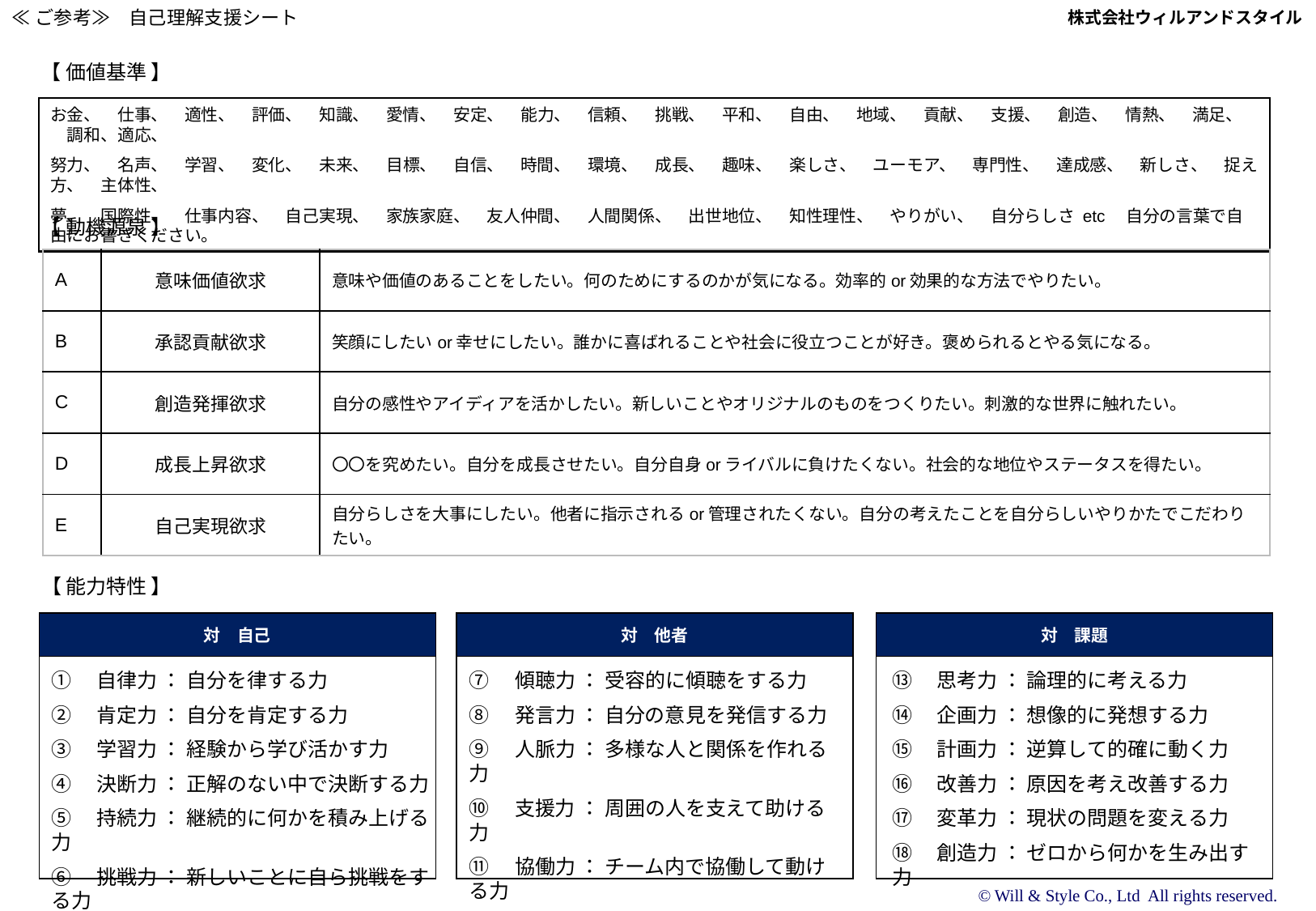

≪ご参考≫　自己理解支援シート
株式会社ウィルアンドスタイル
【 価値基準 】
お金、　仕事、　適性、　評価、　知識、　愛情、　安定、　能力、　信頼、　挑戦、　平和、　自由、　地域、　貢献、　支援、　創造、　情熱、　満足、　調和、適応、
努力、　名声、　学習、　変化、　未来、　目標、　自信、　時間、　環境、　成長、　趣味、　楽しさ、　ユーモア、　専門性、　達成感、　新しさ、　捉え方、　主体性、
夢、　国際性、　仕事内容、　自己実現、　家族家庭、　友人仲間、　人間関係、　出世地位、　知性理性、　やりがい、　自分らしさ etc　自分の言葉で自由にお書きください。
【 動機源泉 】
| A | 意味価値欲求 | 意味や価値のあることをしたい。何のためにするのかが気になる。効率的or効果的な方法でやりたい。 |
| --- | --- | --- |
| B | 承認貢献欲求 | 笑顔にしたいor幸せにしたい。誰かに喜ばれることや社会に役立つことが好き。褒められるとやる気になる。 |
| C | 創造発揮欲求 | 自分の感性やアイディアを活かしたい。新しいことやオリジナルのものをつくりたい。刺激的な世界に触れたい。 |
| D | 成長上昇欲求 | 〇〇を究めたい。自分を成長させたい。自分自身orライバルに負けたくない。社会的な地位やステータスを得たい。 |
| E | 自己実現欲求 | 自分らしさを大事にしたい。他者に指示されるor管理されたくない。自分の考えたことを自分らしいやりかたでこだわりたい。 |
【 能力特性 】

対　自己

対　他者

対　課題
①　自律力 ： 自分を律する力
②　肯定力 ： 自分を肯定する力
③　学習力 ： 経験から学び活かす力
④　決断力 ： 正解のない中で決断する力
⑤　持続力 ： 継続的に何かを積み上げる力
⑥　挑戦力 ： 新しいことに自ら挑戦をする力
⑦　傾聴力 ： 受容的に傾聴をする力
⑧　発言力 ： 自分の意見を発信する力
⑨　人脈力 ： 多様な人と関係を作れる力
⑩　支援力 ： 周囲の人を支えて助ける力
⑪　協働力 ： チーム内で協働して動ける力
⑫　統率力 ： リーダーシップを発揮できる力
⑬　思考力 ： 論理的に考える力
⑭　企画力 ： 想像的に発想する力
⑮　計画力 ： 逆算して的確に動く力
⑯　改善力 ： 原因を考え改善する力
⑰　変革力 ： 現状の問題を変える力
⑱　創造力 ： ゼロから何かを生み出す力